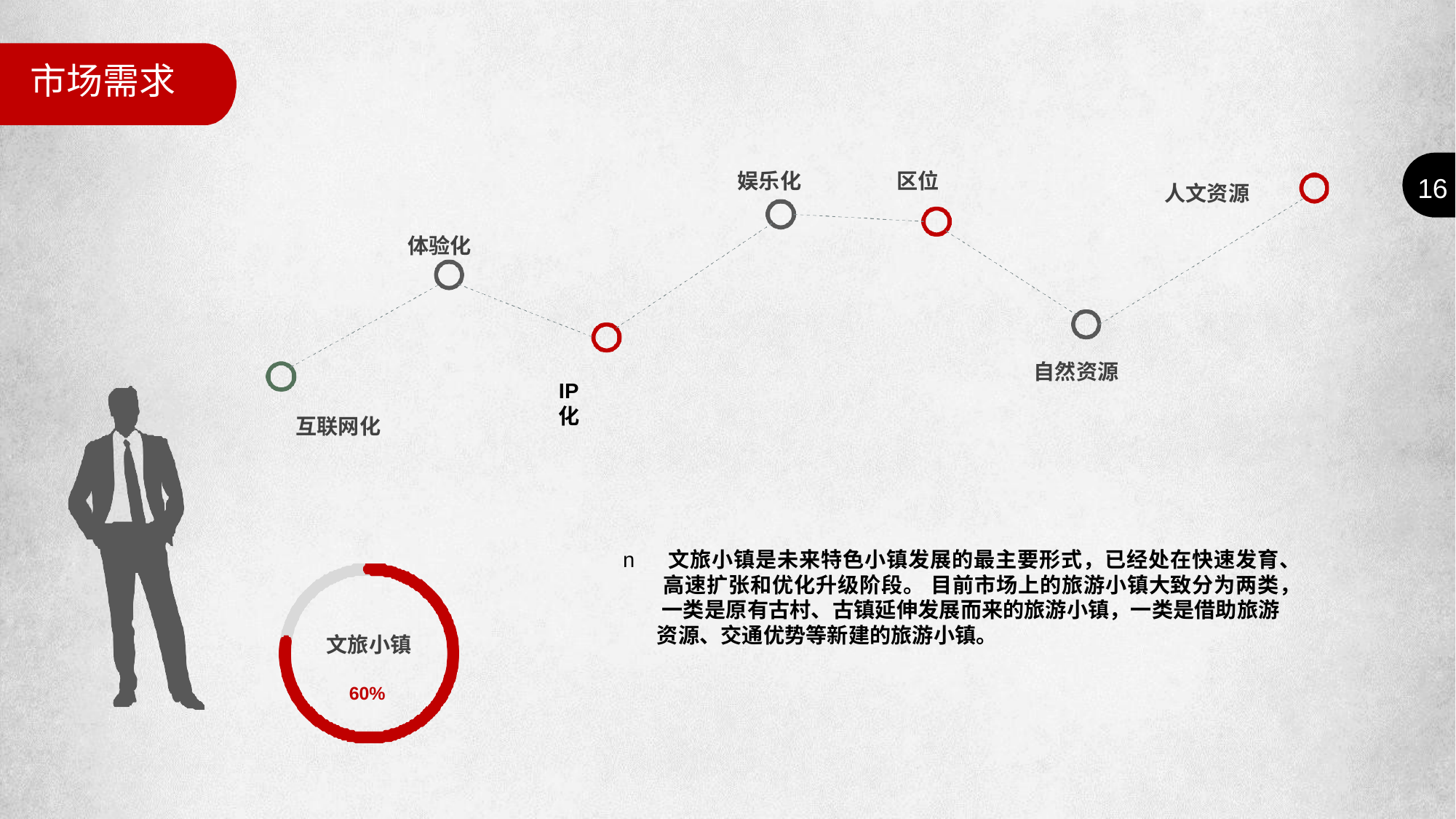

市场需求

娱乐化
区位
16

人文资源
体验化
自然资源
IP化

互联网化
n   文旅小镇是未来特色小镇发展的最主要形式，已经处在快速发育、 高速扩张和优化升级阶段。 目前市场上的旅游小镇大致分为两类， 一类是原有古村、古镇延伸发展而来的旅游小镇，一类是借助旅游 资源、交通优势等新建的旅游小镇。

文旅小镇
60%